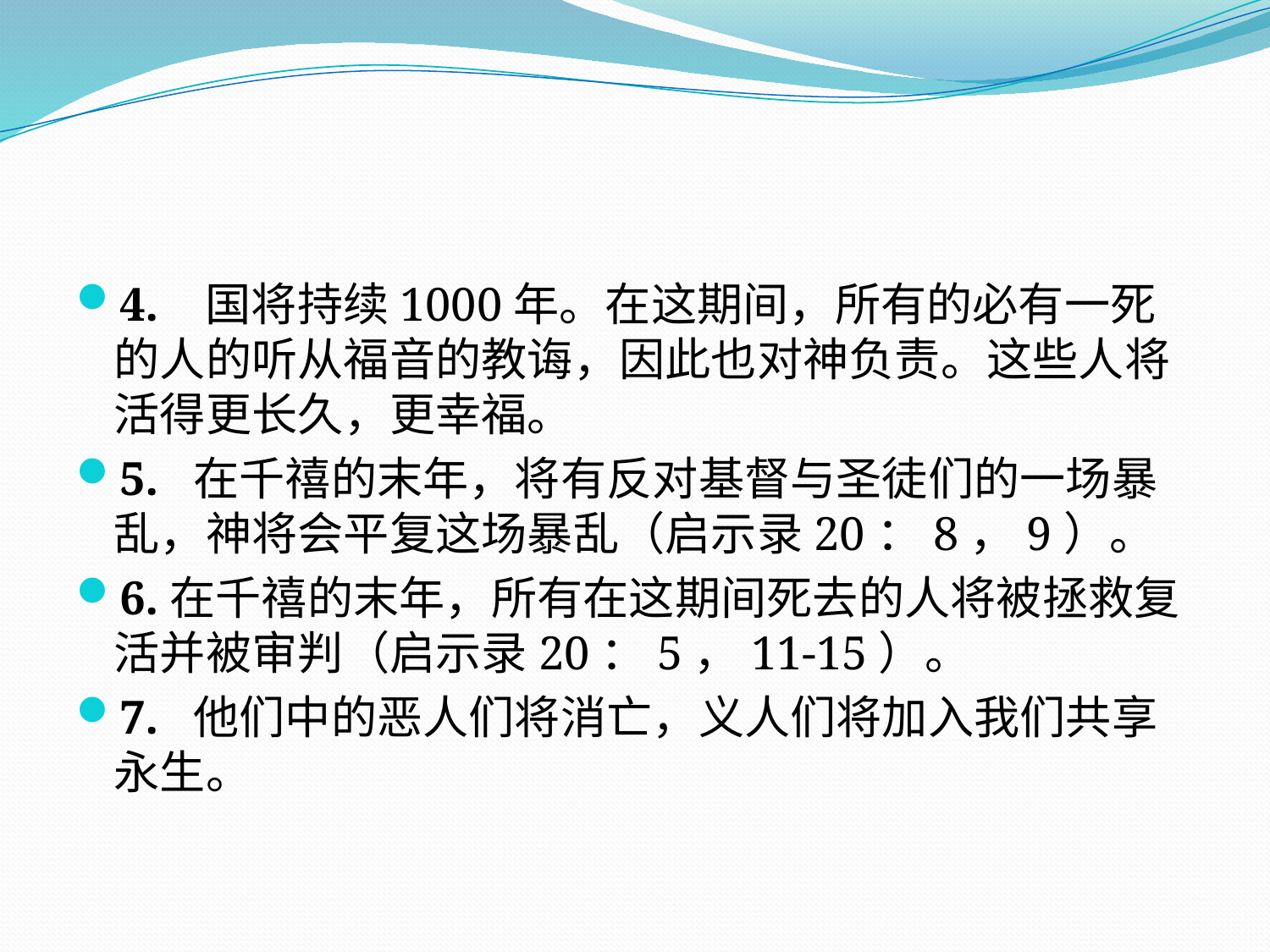

#
4.   国将持续1000年。在这期间，所有的必有一死的人的听从福音的教诲，因此也对神负责。这些人将活得更长久，更幸福。
5.  在千禧的末年，将有反对基督与圣徒们的一场暴乱，神将会平复这场暴乱（启示录20：8，9）。
6.在千禧的末年，所有在这期间死去的人将被拯救复活并被审判（启示录20：5，11-15）。
7.  他们中的恶人们将消亡，义人们将加入我们共享永生。